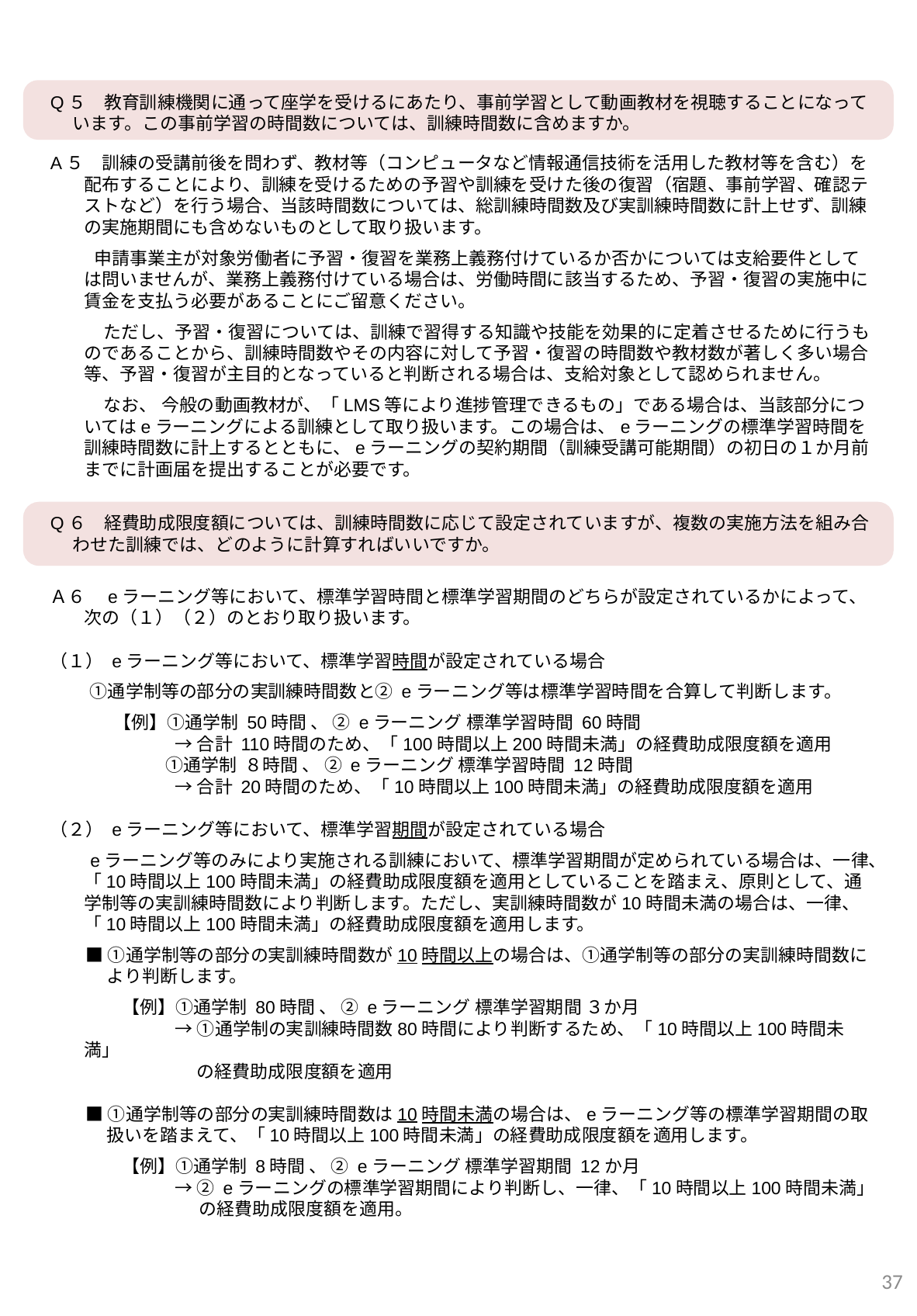

Q５　教育訓練機関に通って座学を受けるにあたり、事前学習として動画教材を視聴することになっています。この事前学習の時間数については、訓練時間数に含めますか。
A５　訓練の受講前後を問わず、教材等（コンピュータなど情報通信技術を活用した教材等を含む）を配布することにより、訓練を受けるための予習や訓練を受けた後の復習（宿題、事前学習、確認テストなど）を行う場合、当該時間数については、総訓練時間数及び実訓練時間数に計上せず、訓練の実施期間にも含めないものとして取り扱います。
　　  申請事業主が対象労働者に予習・復習を業務上義務付けているか否かについては支給要件としては問いませんが、業務上義務付けている場合は、労働時間に該当するため、予習・復習の実施中に賃金を支払う必要があることにご留意ください。
　　　ただし、予習・復習については、訓練で習得する知識や技能を効果的に定着させるために行うものであることから、訓練時間数やその内容に対して予習・復習の時間数や教材数が著しく多い場合等、予習・復習が主目的となっていると判断される場合は、支給対象として認められません。
　　　なお、 今般の動画教材が、「LMS等により進捗管理できるもの」である場合は、当該部分についてはeラーニングによる訓練として取り扱います。この場合は、eラーニングの標準学習時間を訓練時間数に計上するとともに、eラーニングの契約期間（訓練受講可能期間）の初日の１か月前までに計画届を提出することが必要です。

Q６　経費助成限度額については、訓練時間数に応じて設定されていますが、複数の実施方法を組み合わせた訓練では、どのように計算すればいいですか。
Ａ６　eラーニング等において、標準学習時間と標準学習期間のどちらが設定されているかによって、次の（１）（２）のとおり取り扱います。

（１） eラーニング等において、標準学習時間が設定されている場合
　　 ①通学制等の部分の実訓練時間数と② eラーニング等は標準学習時間を合算して判断します。
【例】①通学制 50時間 、 ② eラーニング 標準学習時間 60時間
　　　　　　　→ 合計 110時間のため、「100時間以上200時間未満」の経費助成限度額を適用
　　　　　　  ①通学制  ８時間 、 ② eラーニング 標準学習時間 12時間
　　　　　　　→ 合計 20時間のため、「10時間以上100時間未満」の経費助成限度額を適用

（２） eラーニング等において、標準学習期間が設定されている場合
　　eラーニング等のみにより実施される訓練において、標準学習期間が定められている場合は、一律、「10時間以上100時間未満」の経費助成限度額を適用としていることを踏まえ、原則として、通学制等の実訓練時間数により判断します。ただし、実訓練時間数が10時間未満の場合は、一律、「10時間以上100時間未満」の経費助成限度額を適用します。
　　■ ①通学制等の部分の実訓練時間数が10時間以上の場合は、①通学制等の部分の実訓練時間数により判断します。
 【例】①通学制 80時間 、 ② eラーニング 標準学習期間 ３か月
　　　　　　　→ ①通学制の実訓練時間数80時間により判断するため、「10時間以上100時間未満」
　　　　　　　　 の経費助成限度額を適用

　　■ ①通学制等の部分の実訓練時間数は10時間未満の場合は、eラーニング等の標準学習期間の取扱いを踏まえて、「10時間以上100時間未満」の経費助成限度額を適用します。
 【例】①通学制 8時間 、 ② eラーニング 標準学習期間 12か月
　　　　　　　→ ② eラーニングの標準学習期間により判断し、一律、「10時間以上100時間未満」の経費助成限度額を適用。
37